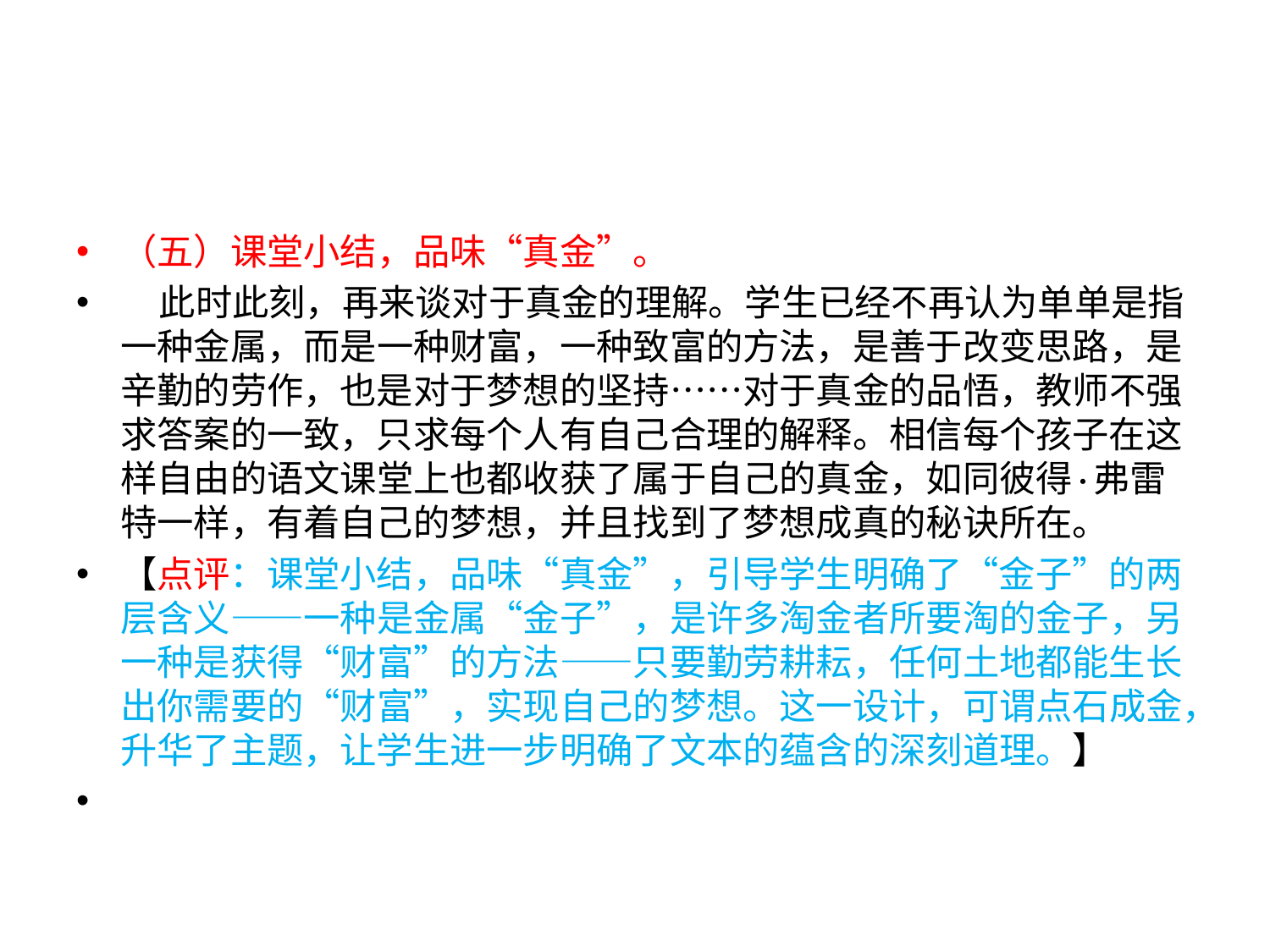

（五）课堂小结，品味“真金”。
    此时此刻，再来谈对于真金的理解。学生已经不再认为单单是指一种金属，而是一种财富，一种致富的方法，是善于改变思路，是辛勤的劳作，也是对于梦想的坚持……对于真金的品悟，教师不强求答案的一致，只求每个人有自己合理的解释。相信每个孩子在这样自由的语文课堂上也都收获了属于自己的真金，如同彼得·弗雷特一样，有着自己的梦想，并且找到了梦想成真的秘诀所在。
【点评：课堂小结，品味“真金”，引导学生明确了“金子”的两层含义——一种是金属“金子”，是许多淘金者所要淘的金子，另一种是获得“财富”的方法——只要勤劳耕耘，任何土地都能生长出你需要的“财富”，实现自己的梦想。这一设计，可谓点石成金，升华了主题，让学生进一步明确了文本的蕴含的深刻道理。】